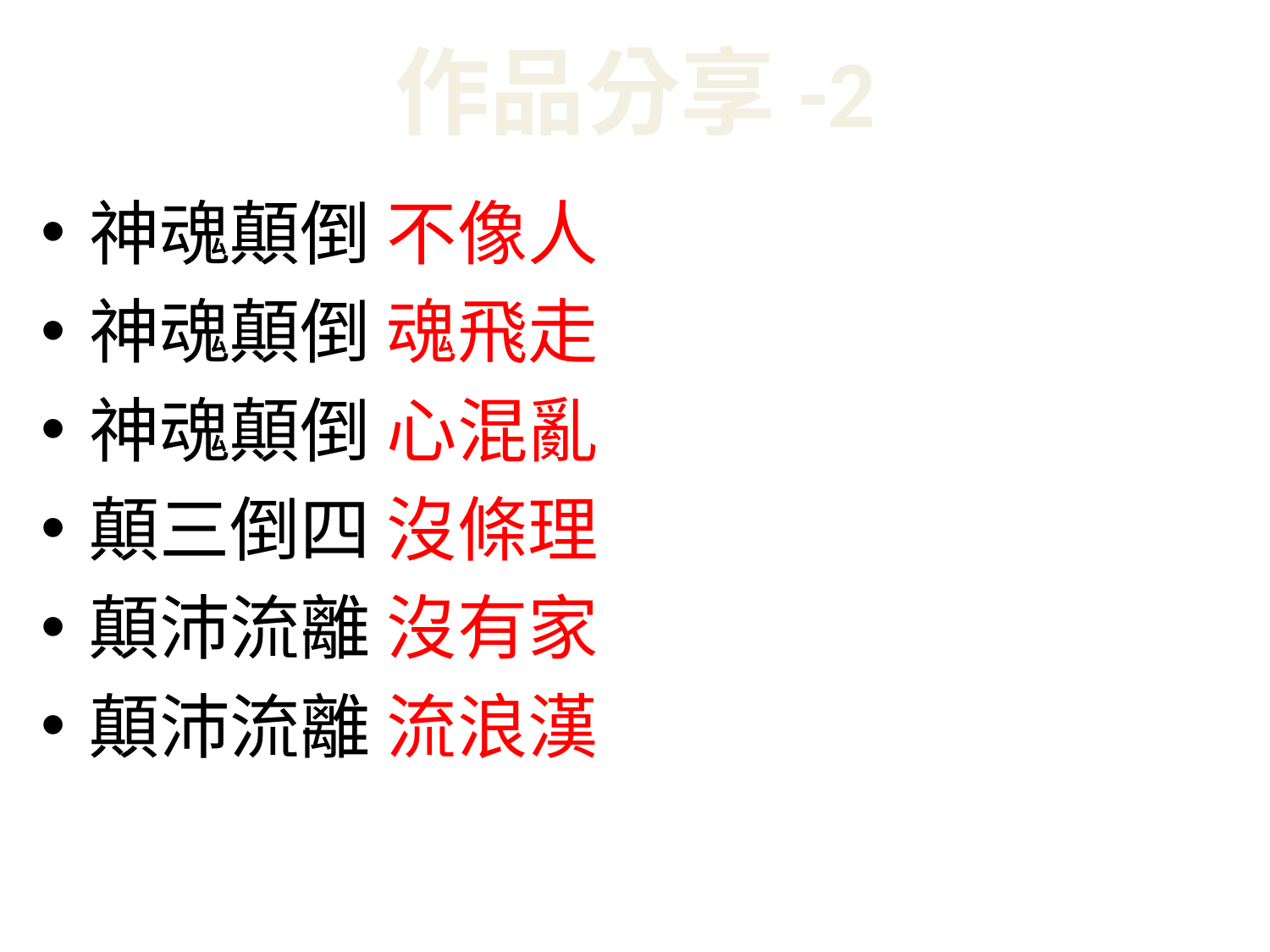

作品分享-2
神魂顛倒 不像人
神魂顛倒 魂飛走
神魂顛倒 心混亂
顛三倒四 沒條理
顛沛流離 沒有家
顛沛流離 流浪漢